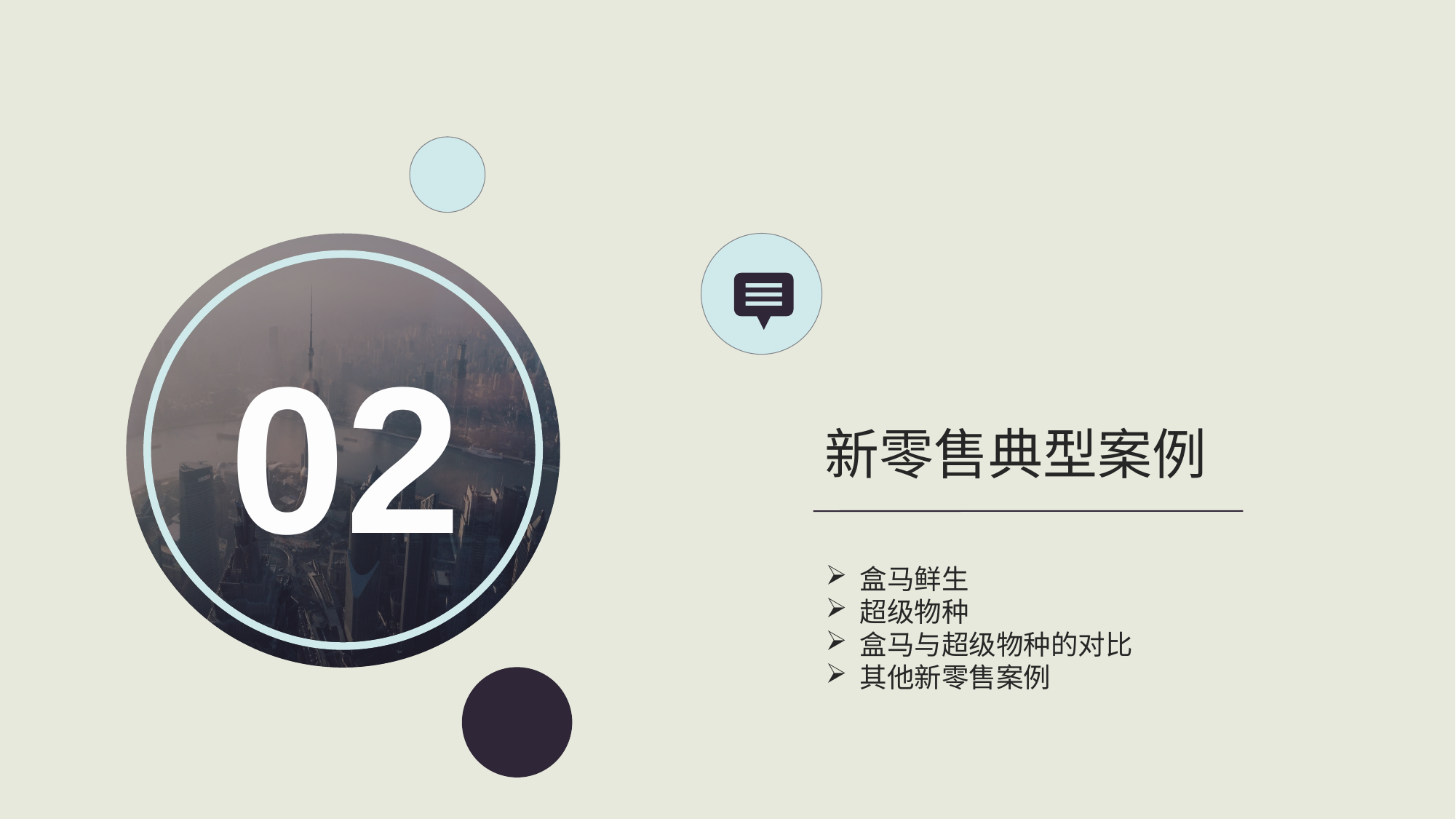

02
新零售典型案例

盒马鲜生
超级物种
盒马与超级物种的对比
其他新零售案例